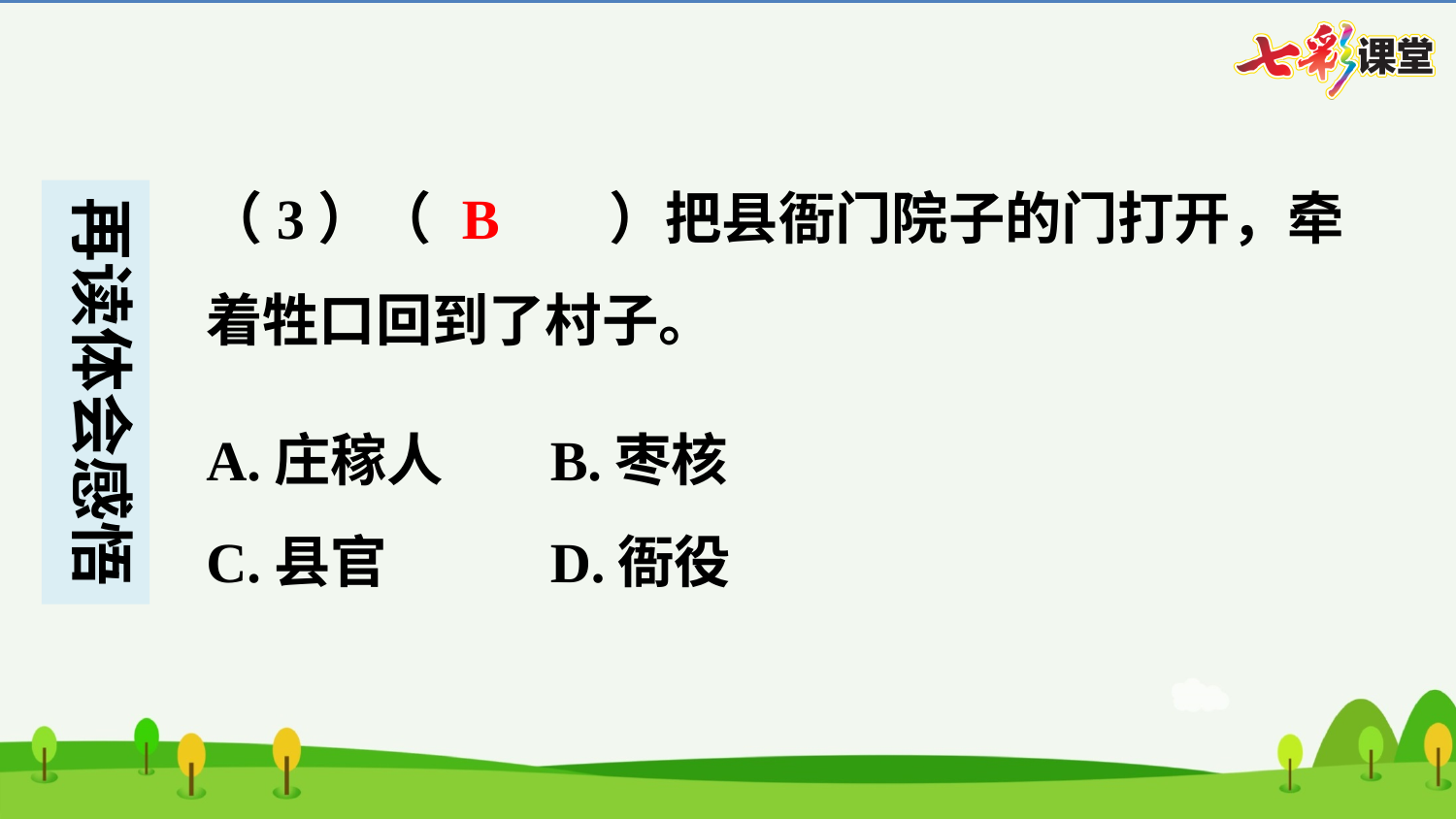

B
（3）（　B　）把县衙门院子的门打开，牵着牲口回到了村子。
| A.庄稼人 | B.枣核 |
| --- | --- |
| C.县官 | D.衙役 |